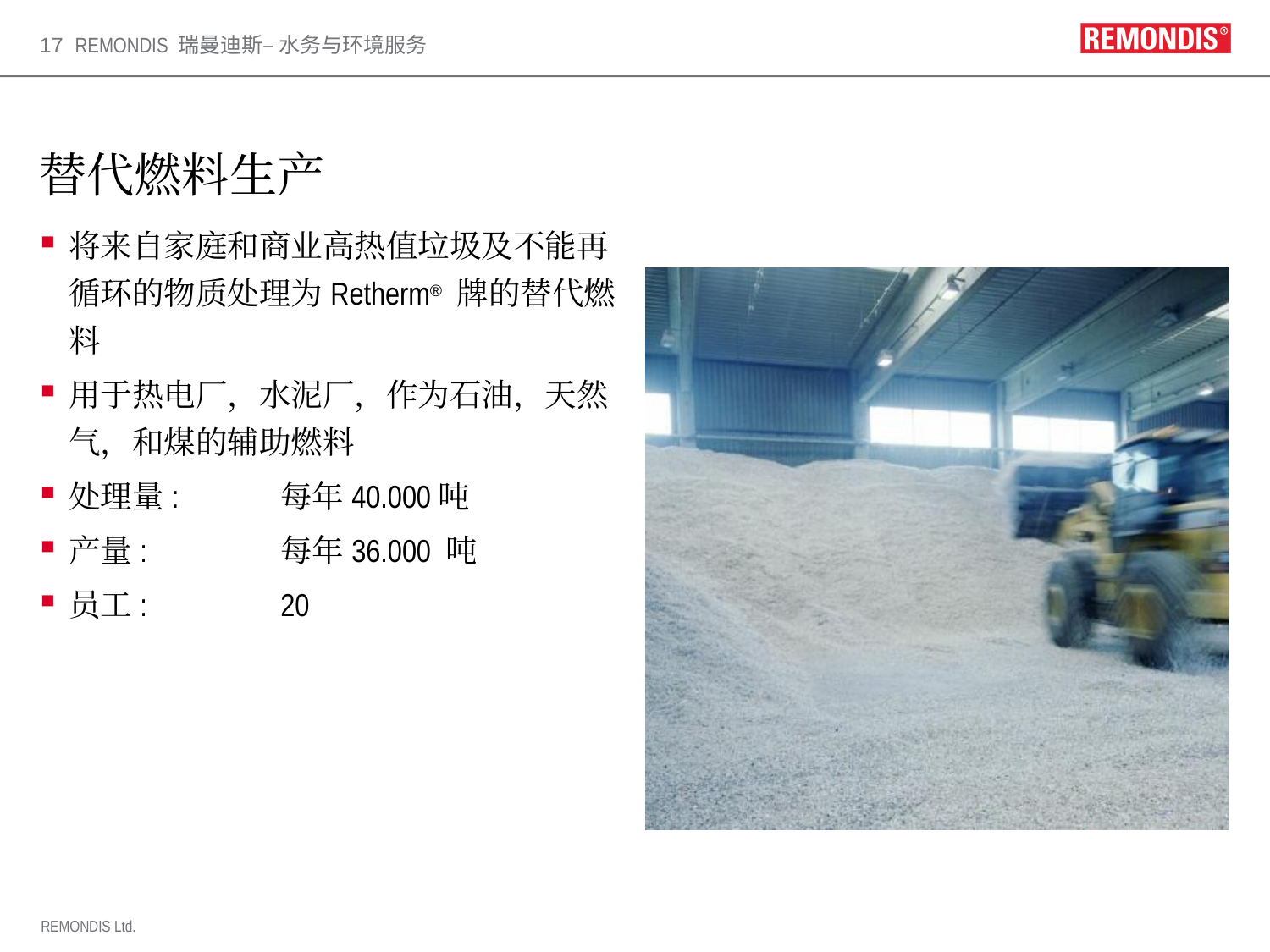

17
# 替代燃料生产
将来自家庭和商业高热值垃圾及不能再循环的物质处理为Retherm® 牌的替代燃料
用于热电厂，水泥厂，作为石油，天然气，和煤的辅助燃料
处理量:	每年40.000吨
产量:	每年36.000 吨
员工: 	20